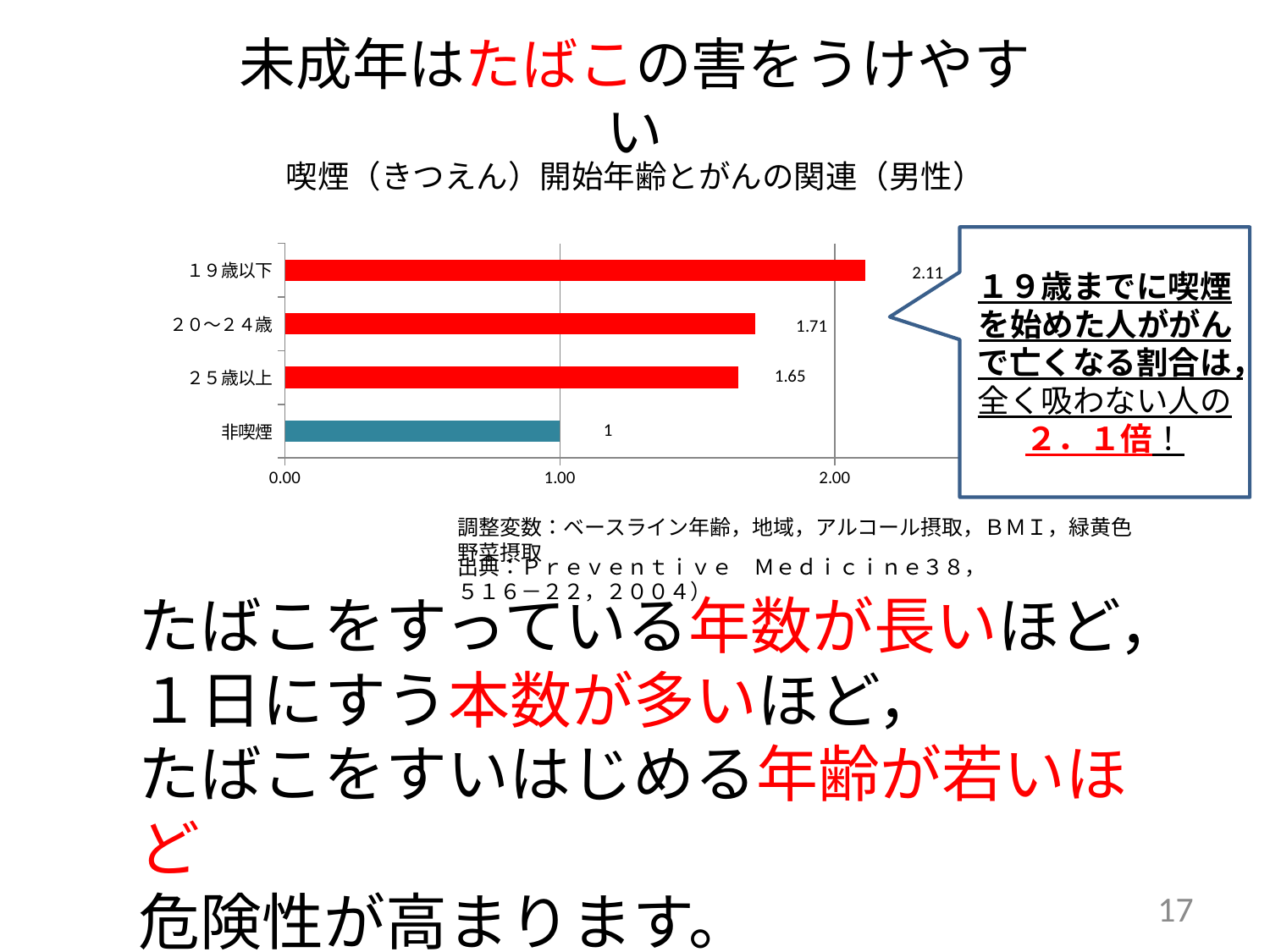

### Chart

| Category | 非喫煙者と比較したがんによる死亡リスク 相対リスク |
|---|---|
| 非喫煙 | 1.0 |
| ２５歳以上 | 1.65 |
| ２０～２４歳 | 1.71 |
| １９歳以下 | 2.11 |
# 未成年はたばこの害をうけやすい
喫煙（きつえん）開始年齢とがんの関連（男性）

たばこをすっている年数が長いほど，
１日にすう本数が多いほど，
たばこをすいはじめる年齢が若いほど
危険性が高まります。
１９歳までに喫煙を始めた人ががんで亡くなる割合は，全く吸わない人の
２．１倍！
調整変数：ベースライン年齢，地域，アルコール摂取，ＢＭＩ，緑黄色野菜摂取
出典：Ｐｒｅｖｅｎｔｉｖｅ　Ｍｅｄｉｃｉｎｅ３８，５１６－２２，２００４）
17